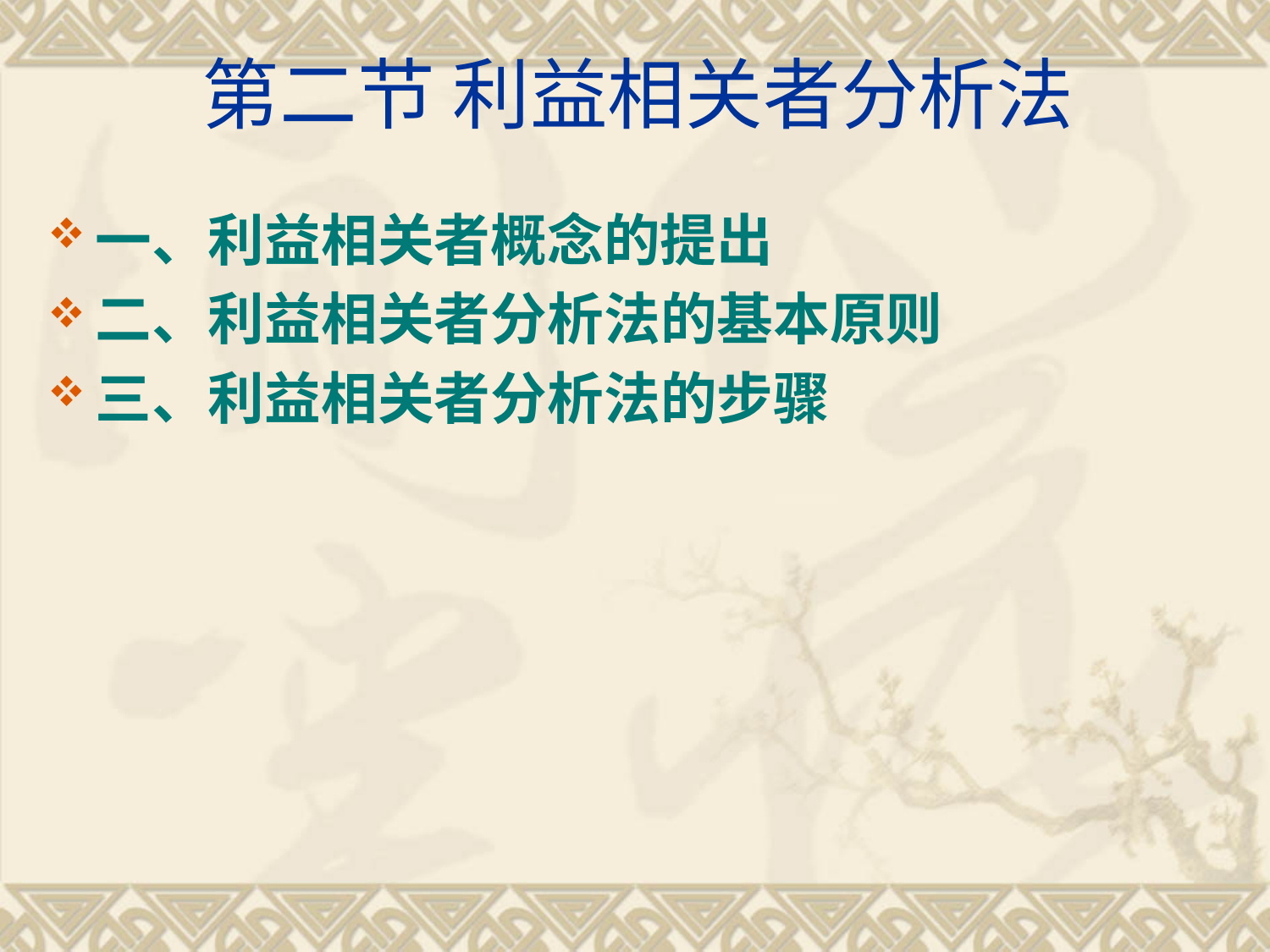

# 第二节 利益相关者分析法
一、利益相关者概念的提出
二、利益相关者分析法的基本原则
三、利益相关者分析法的步骤